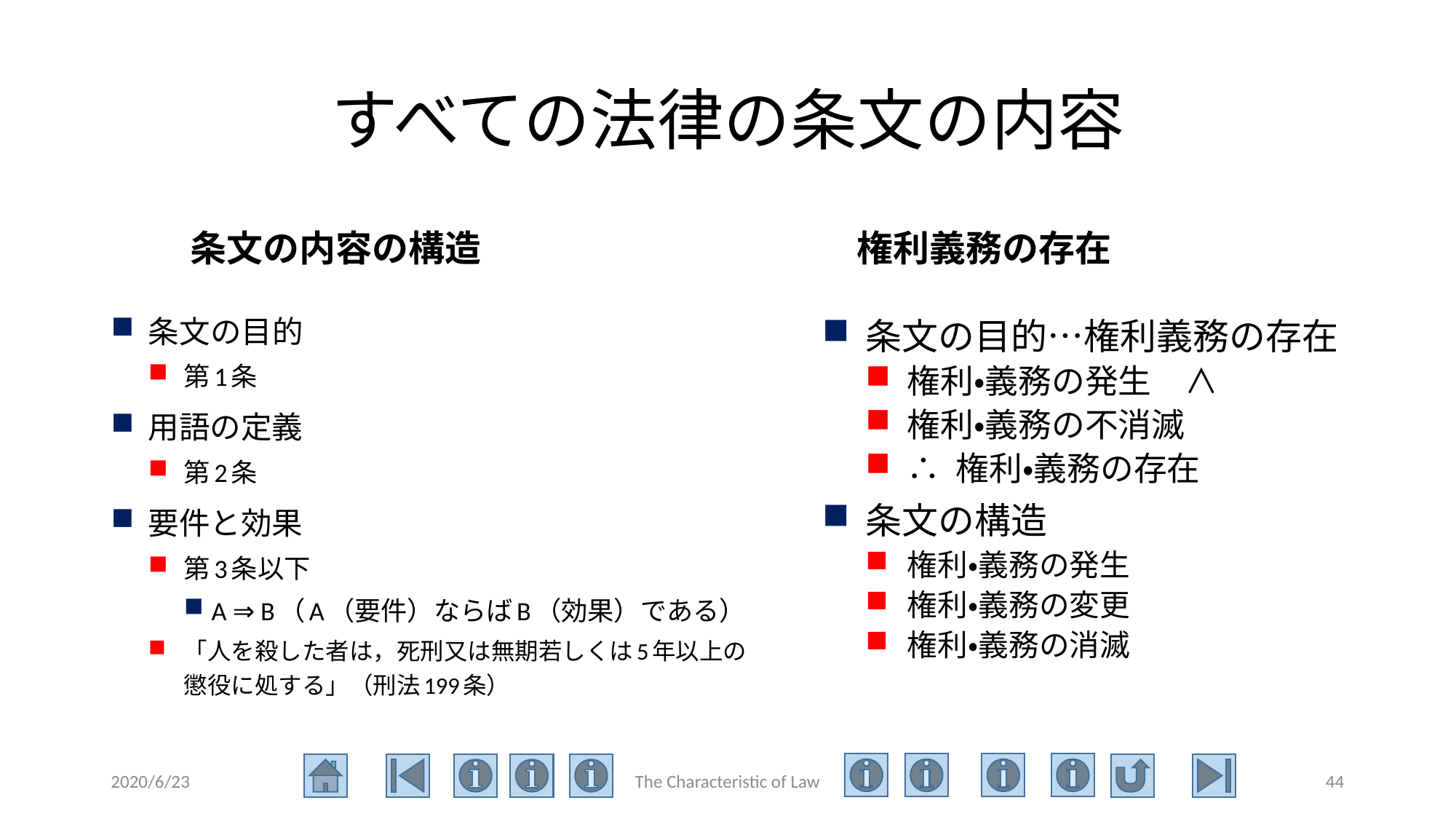

# すべての法律の条文の内容
条文の内容の構造
権利義務の存在
条文の目的
第1条
用語の定義
第2条
要件と効果
第3条以下
A ⇒ B（A（要件）ならばB（効果）である）
「人を殺した者は，死刑又は無期若しくは5年以上の懲役に処する」（刑法199条）
条文の目的…権利義務の存在
権利・義務の発生　∧
権利・義務の不消滅
∴ 権利・義務の存在
条文の構造
権利・義務の発生
権利・義務の変更
権利・義務の消滅
2020/6/23
The Characteristic of Law
44